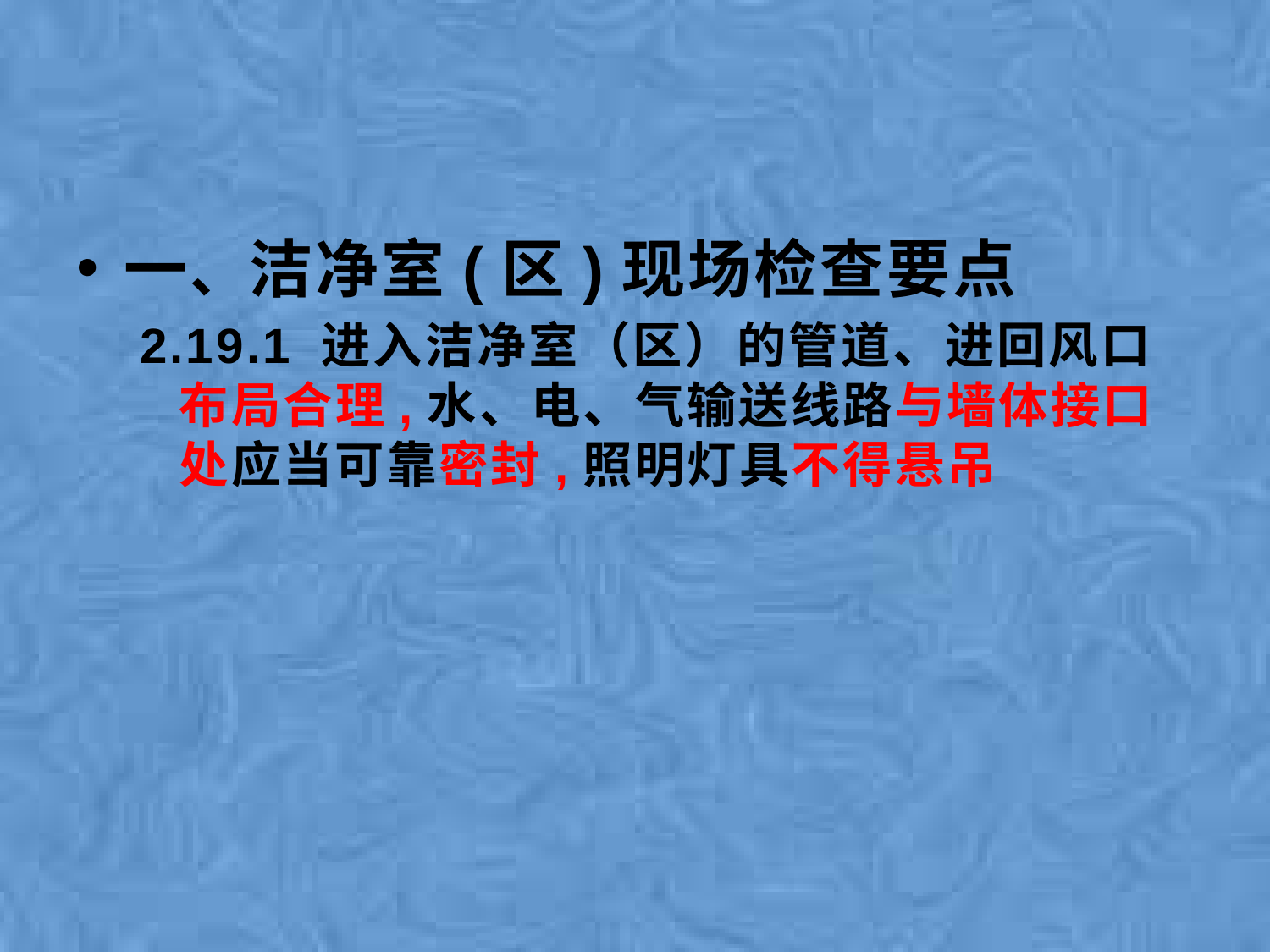

一、洁净室(区)现场检查要点
2.19.1 进入洁净室（区）的管道、进回风口布局合理,水、电、气输送线路与墙体接口处应当可靠密封,照明灯具不得悬吊